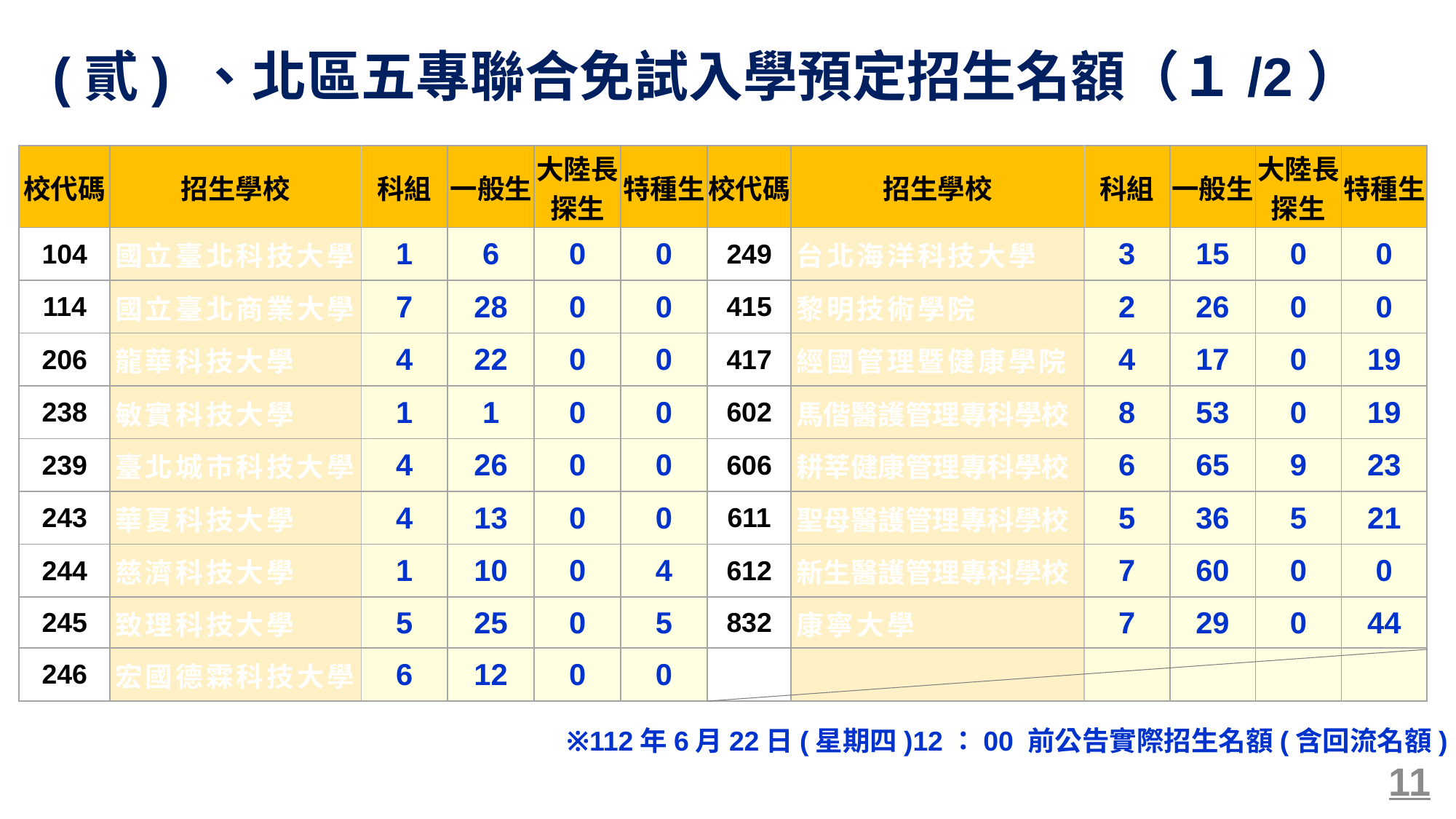

# (貳) 、北區五專聯合免試入學預定招生名額（１/2）
| 校代碼 | 招生學校 | 科組 | 一般生 | 大陸長探生 | 特種生 | 校代碼 | 招生學校 | 科組 | 一般生 | 大陸長探生 | 特種生 |
| --- | --- | --- | --- | --- | --- | --- | --- | --- | --- | --- | --- |
| 104 | 國立臺北科技大學 | 1 | 6 | 0 | 0 | 249 | 台北海洋科技大學 | 3 | 15 | 0 | 0 |
| 114 | 國立臺北商業大學 | 7 | 28 | 0 | 0 | 415 | 黎明技術學院 | 2 | 26 | 0 | 0 |
| 206 | 龍華科技大學 | 4 | 22 | 0 | 0 | 417 | 經國管理暨健康學院 | 4 | 17 | 0 | 19 |
| 238 | 敏實科技大學 | 1 | 1 | 0 | 0 | 602 | 馬偕醫護管理專科學校 | 8 | 53 | 0 | 19 |
| 239 | 臺北城市科技大學 | 4 | 26 | 0 | 0 | 606 | 耕莘健康管理專科學校 | 6 | 65 | 9 | 23 |
| 243 | 華夏科技大學 | 4 | 13 | 0 | 0 | 611 | 聖母醫護管理專科學校 | 5 | 36 | 5 | 21 |
| 244 | 慈濟科技大學 | 1 | 10 | 0 | 4 | 612 | 新生醫護管理專科學校 | 7 | 60 | 0 | 0 |
| 245 | 致理科技大學 | 5 | 25 | 0 | 5 | 832 | 康寧大學 | 7 | 29 | 0 | 44 |
| 246 | 宏國德霖科技大學 | 6 | 12 | 0 | 0 |  |  |  |  |  |  |
※112年6月22日(星期四)12：00 前公告實際招生名額(含回流名額)
11